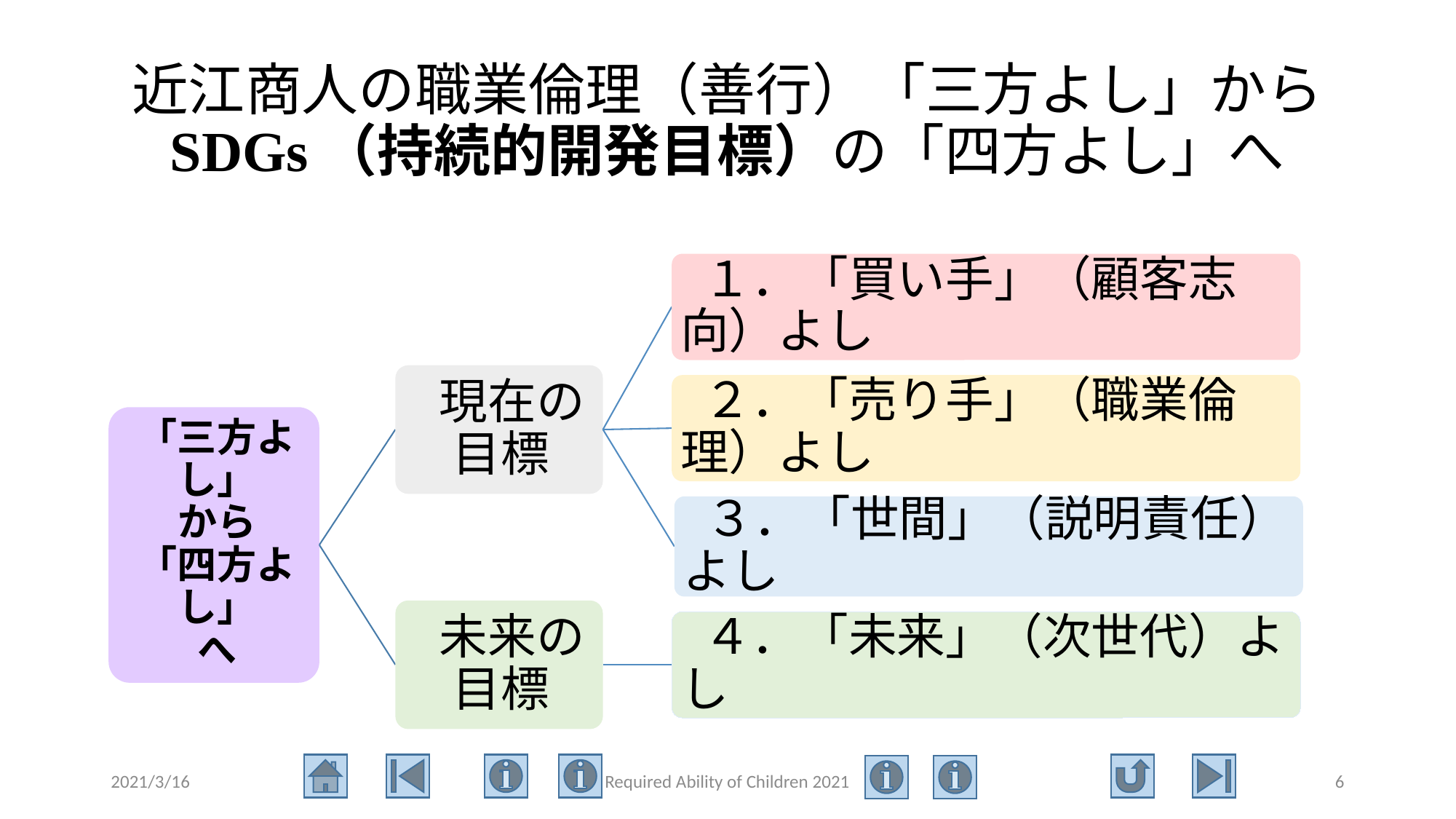

# 近江商人の職業倫理（善行）「三方よし」から SDGs（持続的開発目標）の「四方よし」へ
「三方よし」
から
「四方よし」
へ

 現在の目標

 １．「買い手」（顧客志向）よし

 ２．「売り手」（職業倫理）よし

 ３．「世間」（説明責任）よし

 未来の目標

 ４．「未来」（次世代）よし
2021/3/16
Required Ability of Children 2021
6